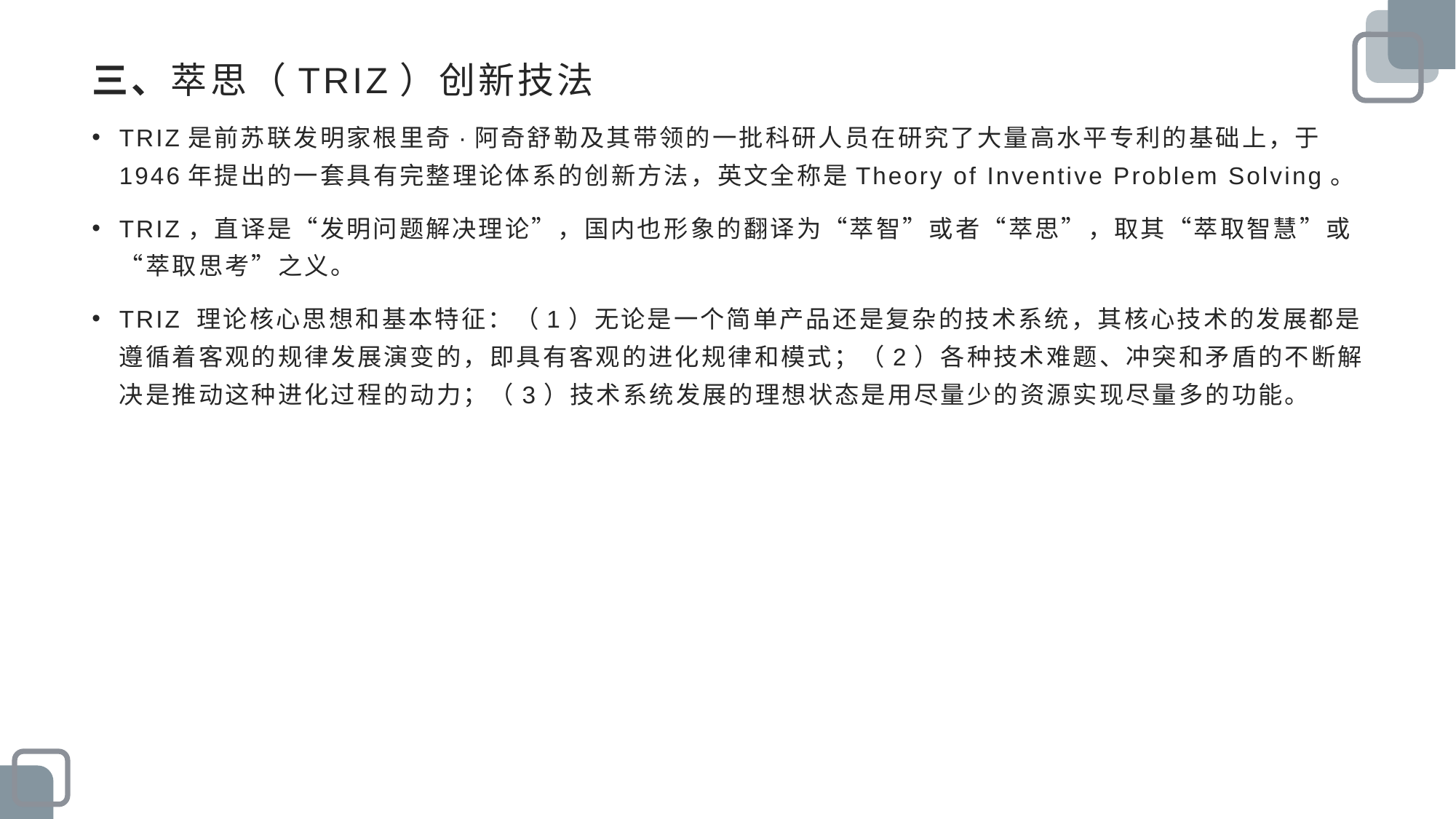

# 三、萃思（TRIZ）创新技法
TRIZ是前苏联发明家根里奇·阿奇舒勒及其带领的一批科研人员在研究了大量高水平专利的基础上，于1946年提出的一套具有完整理论体系的创新方法，英文全称是Theory of Inventive Problem Solving。
TRIZ，直译是“发明问题解决理论”，国内也形象的翻译为“萃智”或者“萃思”，取其“萃取智慧”或“萃取思考”之义。
TRIZ 理论核心思想和基本特征：（1）无论是一个简单产品还是复杂的技术系统，其核心技术的发展都是遵循着客观的规律发展演变的，即具有客观的进化规律和模式；（2）各种技术难题、冲突和矛盾的不断解决是推动这种进化过程的动力；（3）技术系统发展的理想状态是用尽量少的资源实现尽量多的功能。